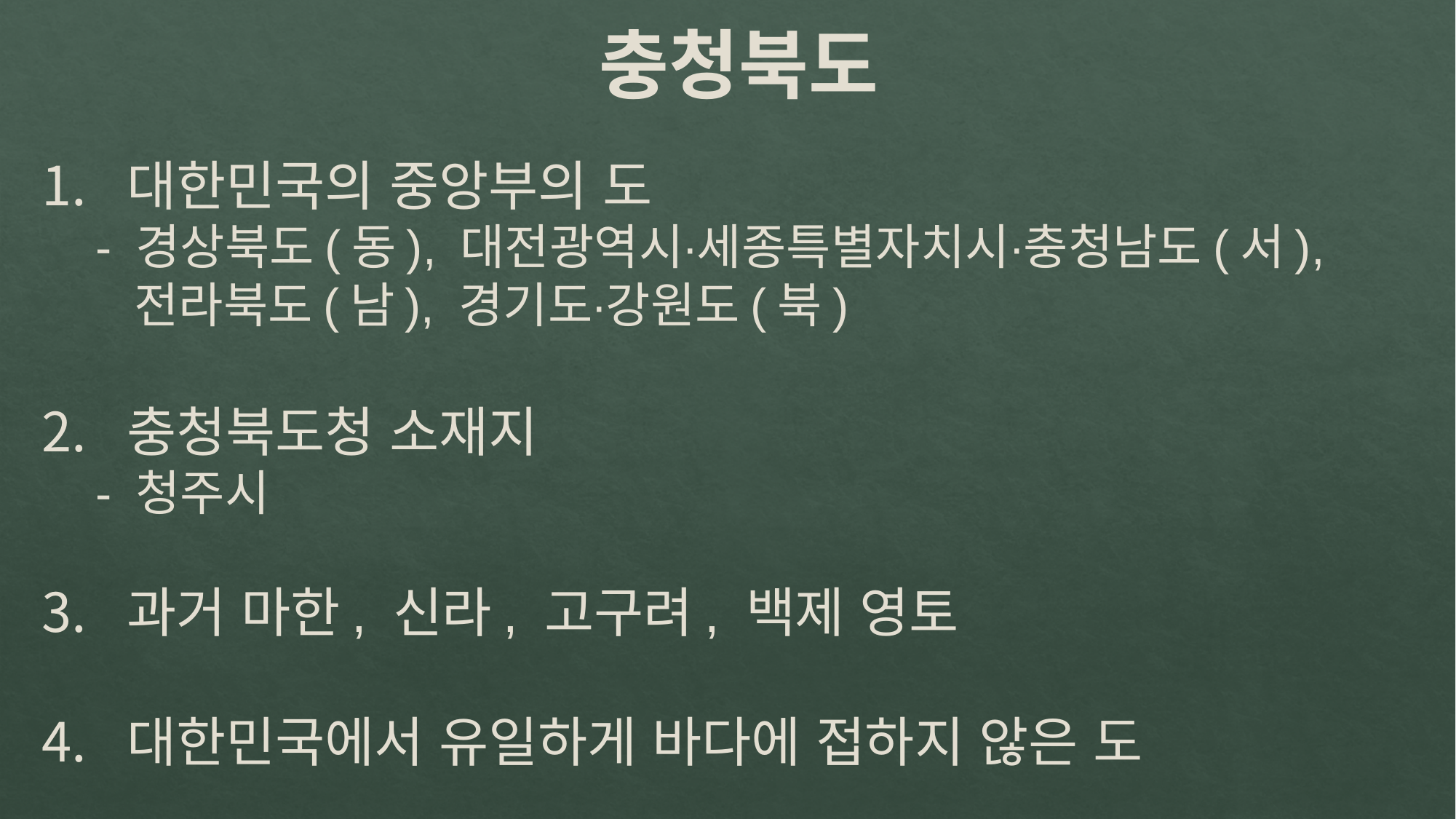

충청북도
대한민국의 중앙부의 도
    - 경상북도(동), 대전광역시∙세종특별자치시∙충청남도(서),
      전라북도(남), 경기도∙강원도(북)

충청북도청 소재지
    - 청주시

과거 마한, 신라, 고구려, 백제 영토

대한민국에서 유일하게 바다에 접하지 않은 도